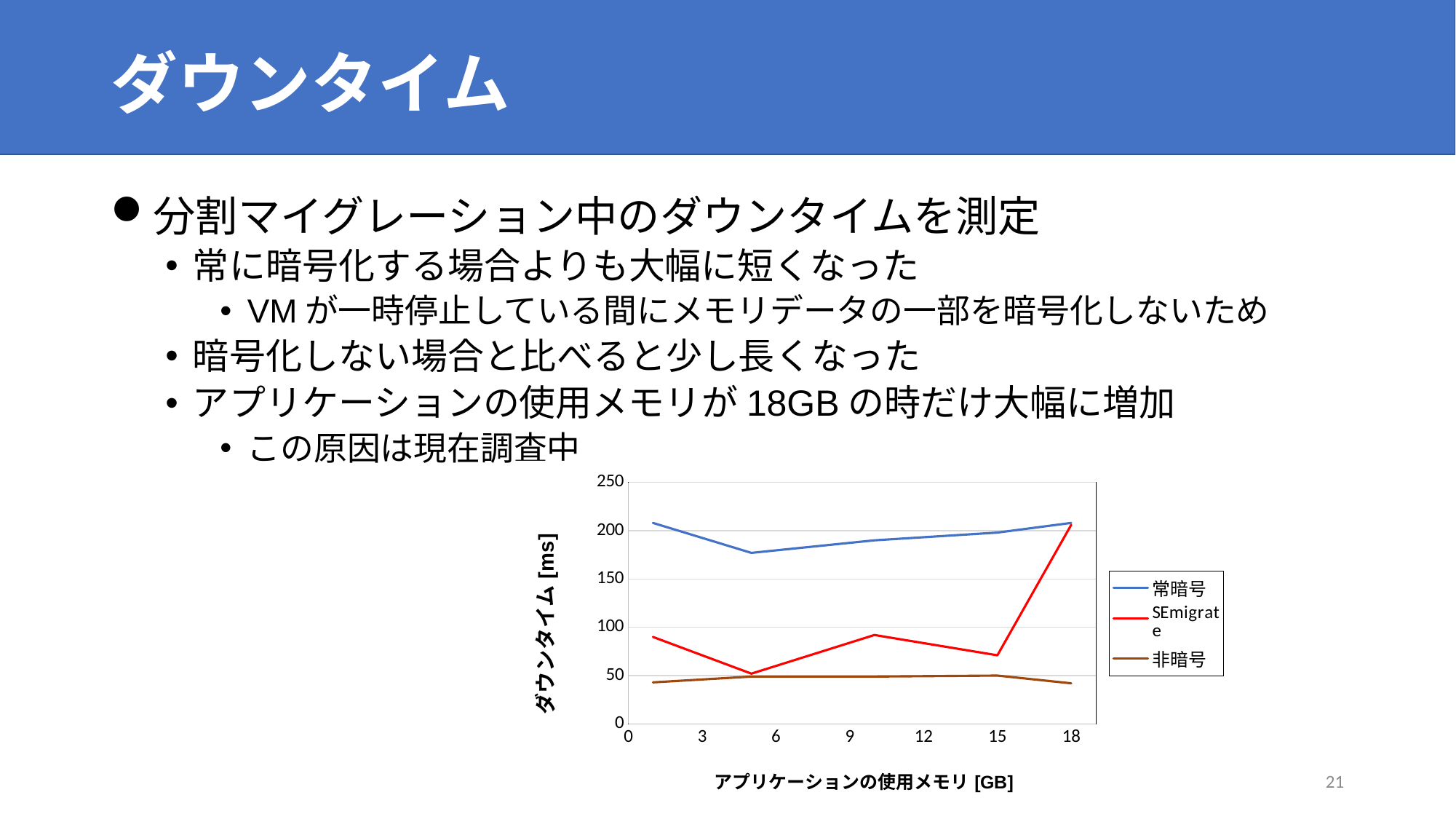

# ダウンタイム
分割マイグレーション中のダウンタイムを測定
常に暗号化する場合よりも大幅に短くなった
VMが一時停止している間にメモリデータの一部を暗号化しないため
暗号化しない場合と比べると少し長くなった
アプリケーションの使用メモリが18GBの時だけ大幅に増加
この原因は現在調査中

### Chart

| Category | 常暗号 | SEmigrate | 非暗号 |
|---|---|---|---|
21